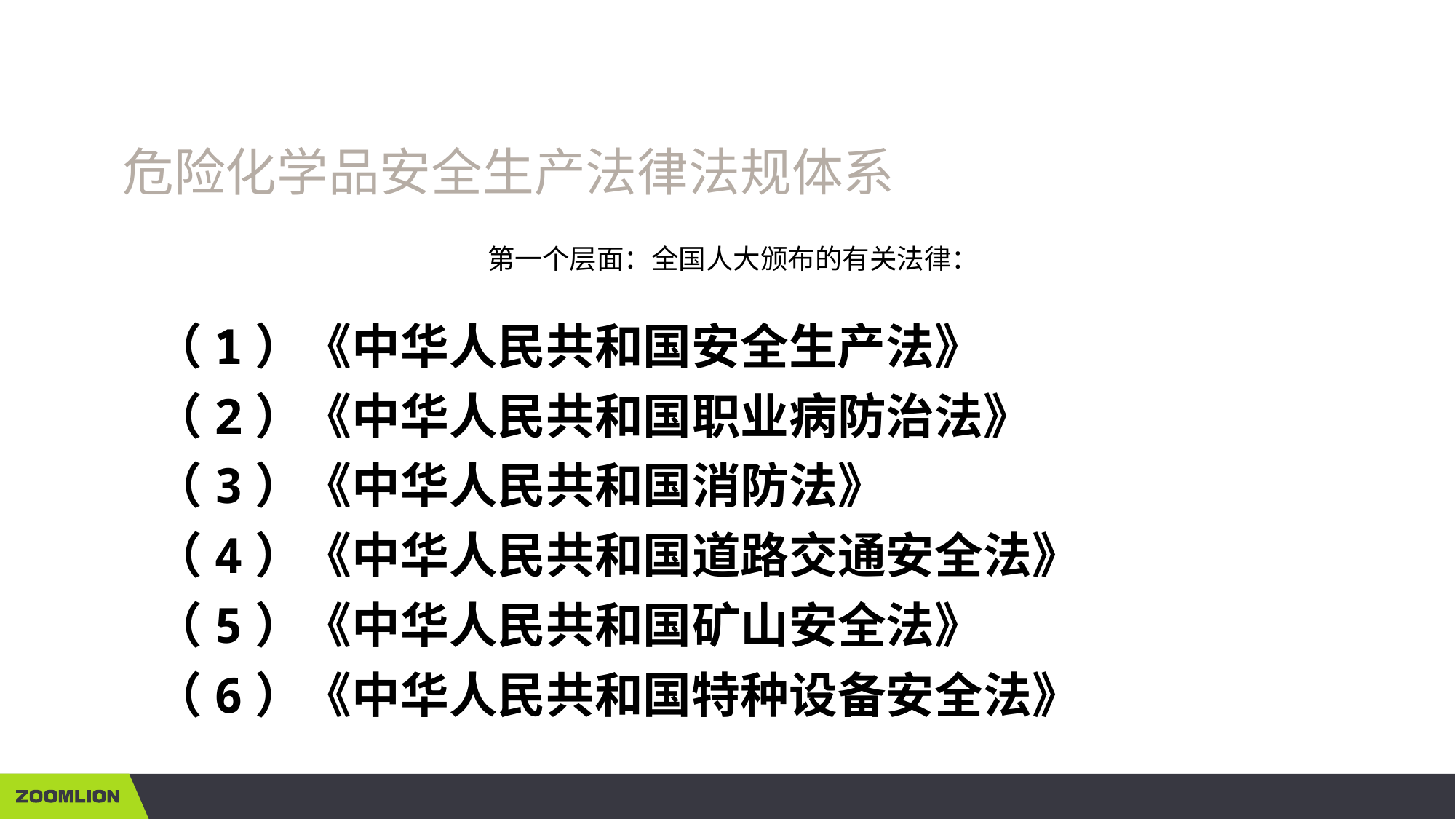

危险化学品安全生产法律法规体系
第一个层面：全国人大颁布的有关法律：
（1）《中华人民共和国安全生产法》
（2）《中华人民共和国职业病防治法》
（3）《中华人民共和国消防法》
（4）《中华人民共和国道路交通安全法》
（5）《中华人民共和国矿山安全法》
（6）《中华人民共和国特种设备安全法》